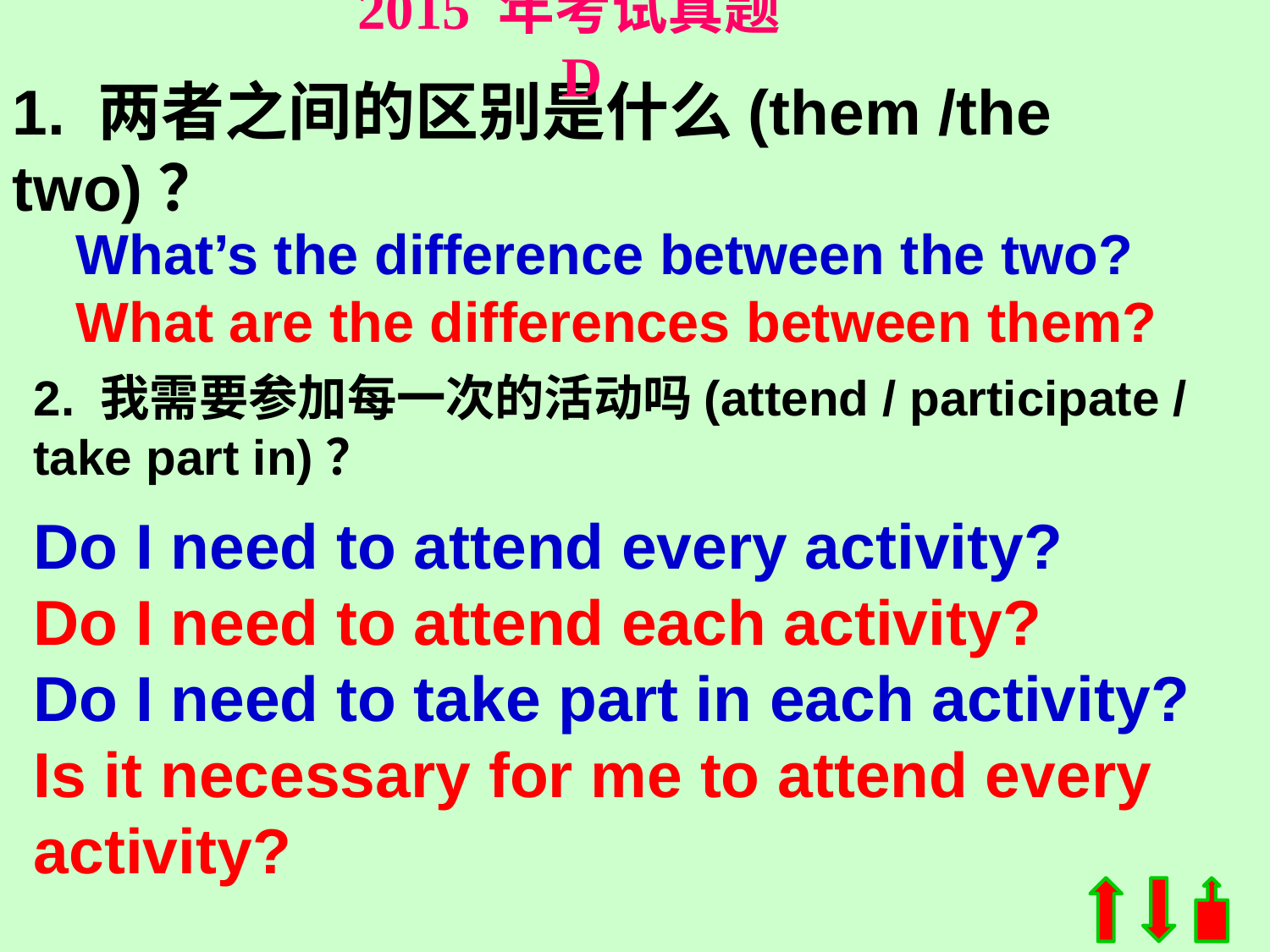

2015 年考试真题   D
1. 两者之间的区别是什么(them /the two)？
What’s the difference between the two?
What are the differences between them?
2. 我需要参加每一次的活动吗(attend / participate / take part in)？
Do I need to attend every activity?
Do I need to attend each activity?
Do I need to take part in each activity?
Is it necessary for me to attend every activity?